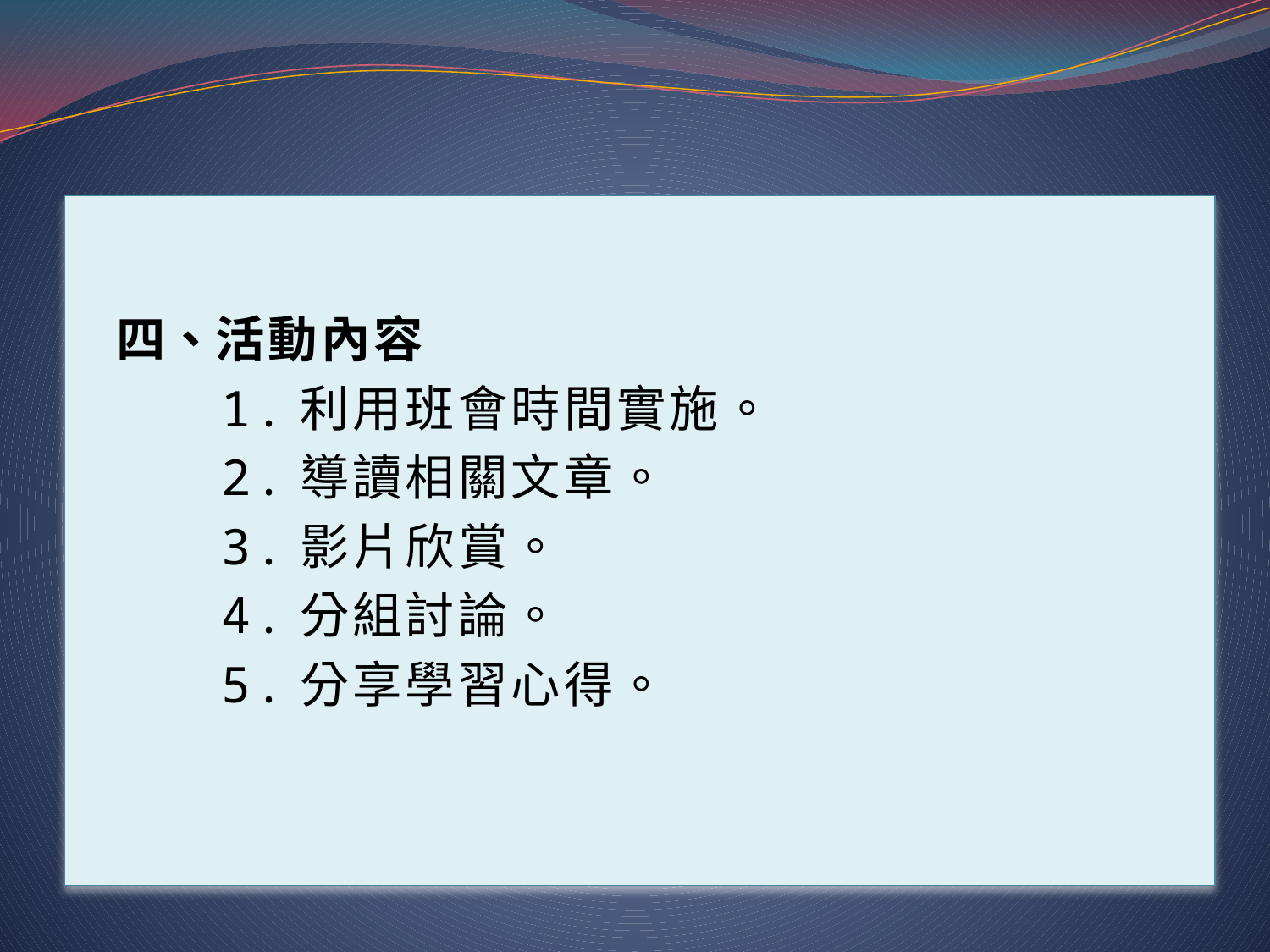

#

   四、活動內容
1.利用班會時間實施。
2.導讀相關文章。
3.影片欣賞。
4.分組討論。
5.分享學習心得。